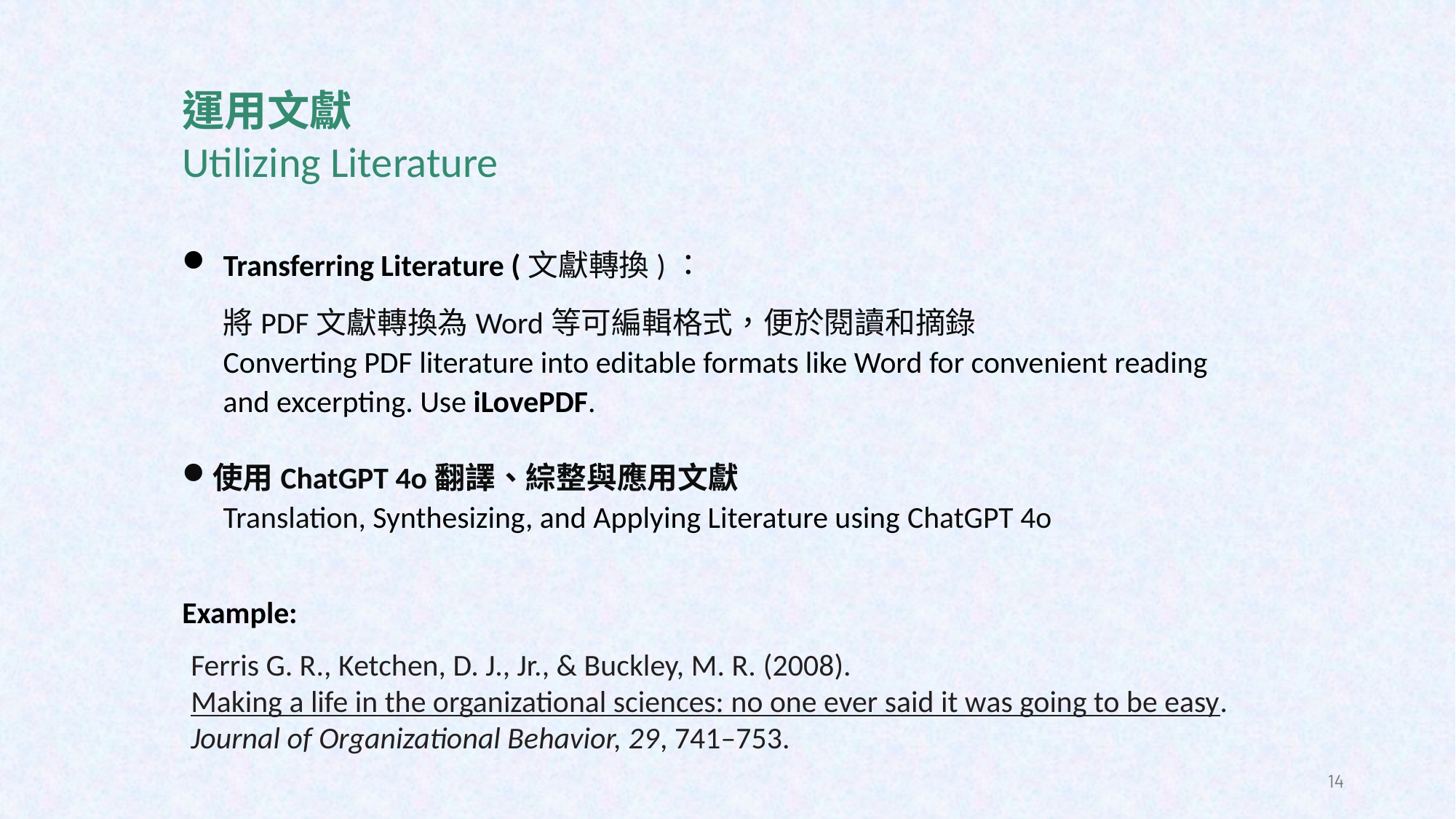

運用文獻
Utilizing Literature
Transferring Literature (文獻轉換)：
將PDF文獻轉換為Word等可編輯格式，便於閱讀和摘錄
Converting PDF literature into editable formats like Word for convenient reading and excerpting. Use iLovePDF.
使用ChatGPT 4o翻譯、綜整與應用文獻
Translation, Synthesizing, and Applying Literature using ChatGPT 4o

Example:
Ferris G. R., Ketchen, D. J., Jr., & Buckley, M. R. (2008). Making a life in the organizational sciences: no one ever said it was going to be easy. Journal of Organizational Behavior, 29, 741–753.
14